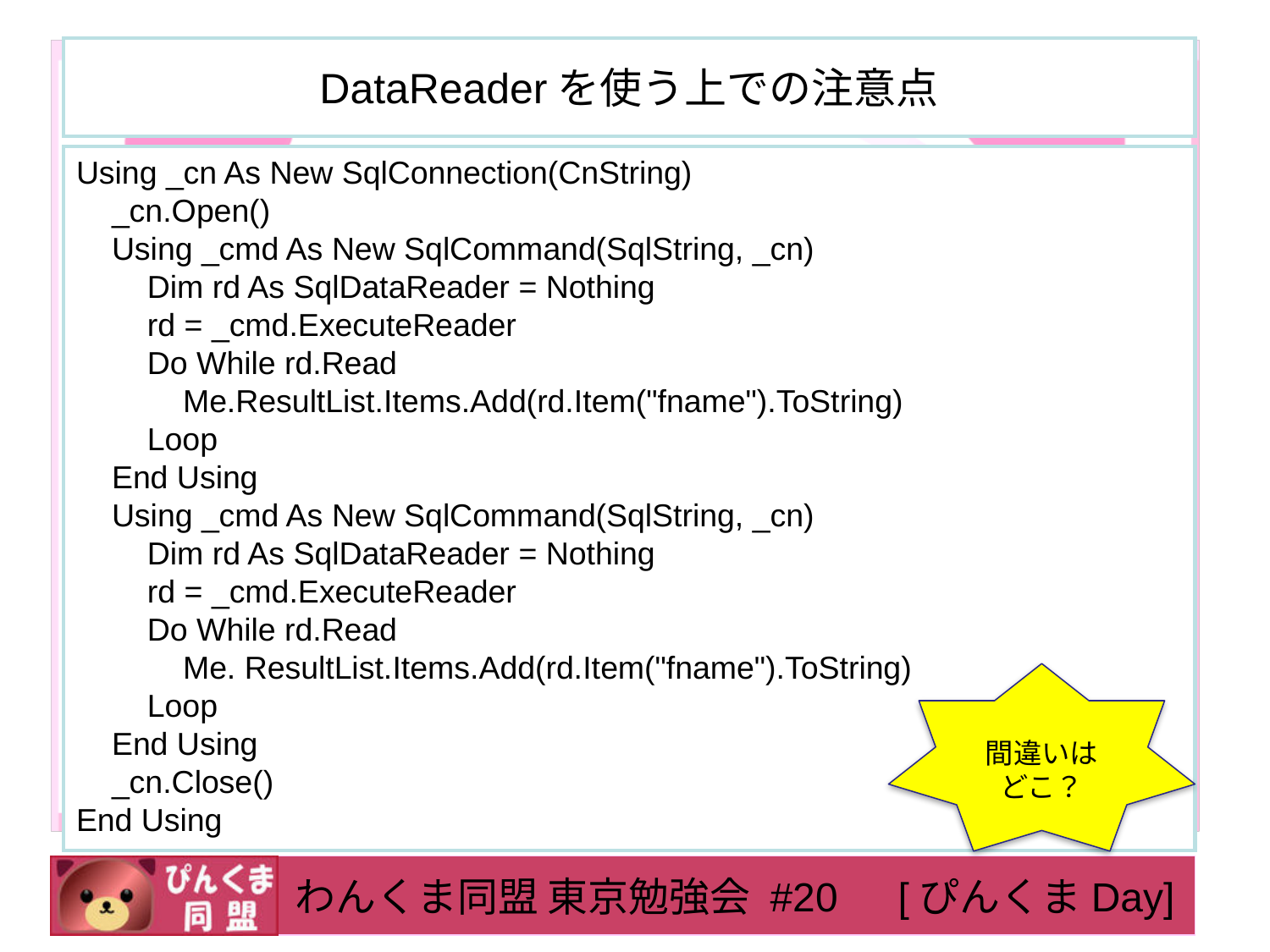

# DataReaderを使う上での注意点
Using _cn As New SqlConnection(CnString)
    _cn.Open()
    Using _cmd As New SqlCommand(SqlString, _cn)
        Dim rd As SqlDataReader = Nothing
        rd = _cmd.ExecuteReader
        Do While rd.Read
            Me.ResultList.Items.Add(rd.Item("fname").ToString)
        Loop
    End Using
    Using _cmd As New SqlCommand(SqlString, _cn)
        Dim rd As SqlDataReader = Nothing
        rd = _cmd.ExecuteReader
        Do While rd.Read
            Me. ResultList.Items.Add(rd.Item("fname").ToString)
        Loop
    End Using
    _cn.Close()
End Using

間違いは
どこ？